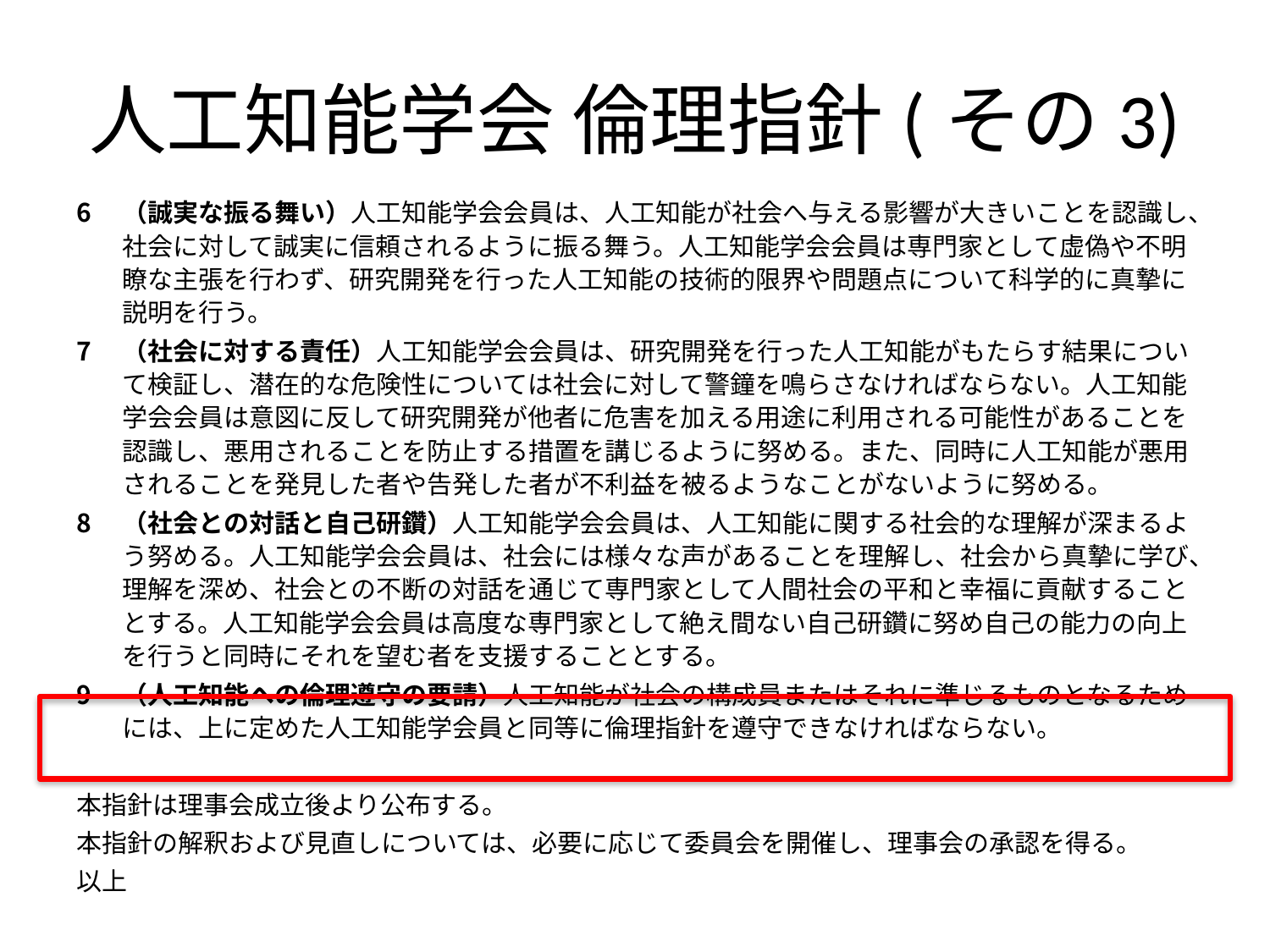

# 人工知能学会 倫理指針(その3)
（誠実な振る舞い）人工知能学会会員は、人工知能が社会へ与える影響が大きいことを認識し、社会に対して誠実に信頼されるように振る舞う。人工知能学会会員は専門家として虚偽や不明瞭な主張を行わず、研究開発を行った人工知能の技術的限界や問題点について科学的に真摯に説明を行う。
（社会に対する責任）人工知能学会会員は、研究開発を行った人工知能がもたらす結果について検証し、潜在的な危険性については社会に対して警鐘を鳴らさなければならない。人工知能学会会員は意図に反して研究開発が他者に危害を加える用途に利用される可能性があることを認識し、悪用されることを防止する措置を講じるように努める。また、同時に人工知能が悪用されることを発見した者や告発した者が不利益を被るようなことがないように努める。
（社会との対話と自己研鑽）人工知能学会会員は、人工知能に関する社会的な理解が深まるよう努める。人工知能学会会員は、社会には様々な声があることを理解し、社会から真摯に学び、理解を深め、社会との不断の対話を通じて専門家として人間社会の平和と幸福に貢献することとする。人工知能学会会員は高度な専門家として絶え間ない自己研鑽に努め自己の能力の向上を行うと同時にそれを望む者を支援することとする。
（人工知能への倫理遵守の要請）人工知能が社会の構成員またはそれに準じるものとなるためには、上に定めた人工知能学会員と同等に倫理指針を遵守できなければならない。

本指針は理事会成立後より公布する。
本指針の解釈および見直しについては、必要に応じて委員会を開催し、理事会の承認を得る。
以上